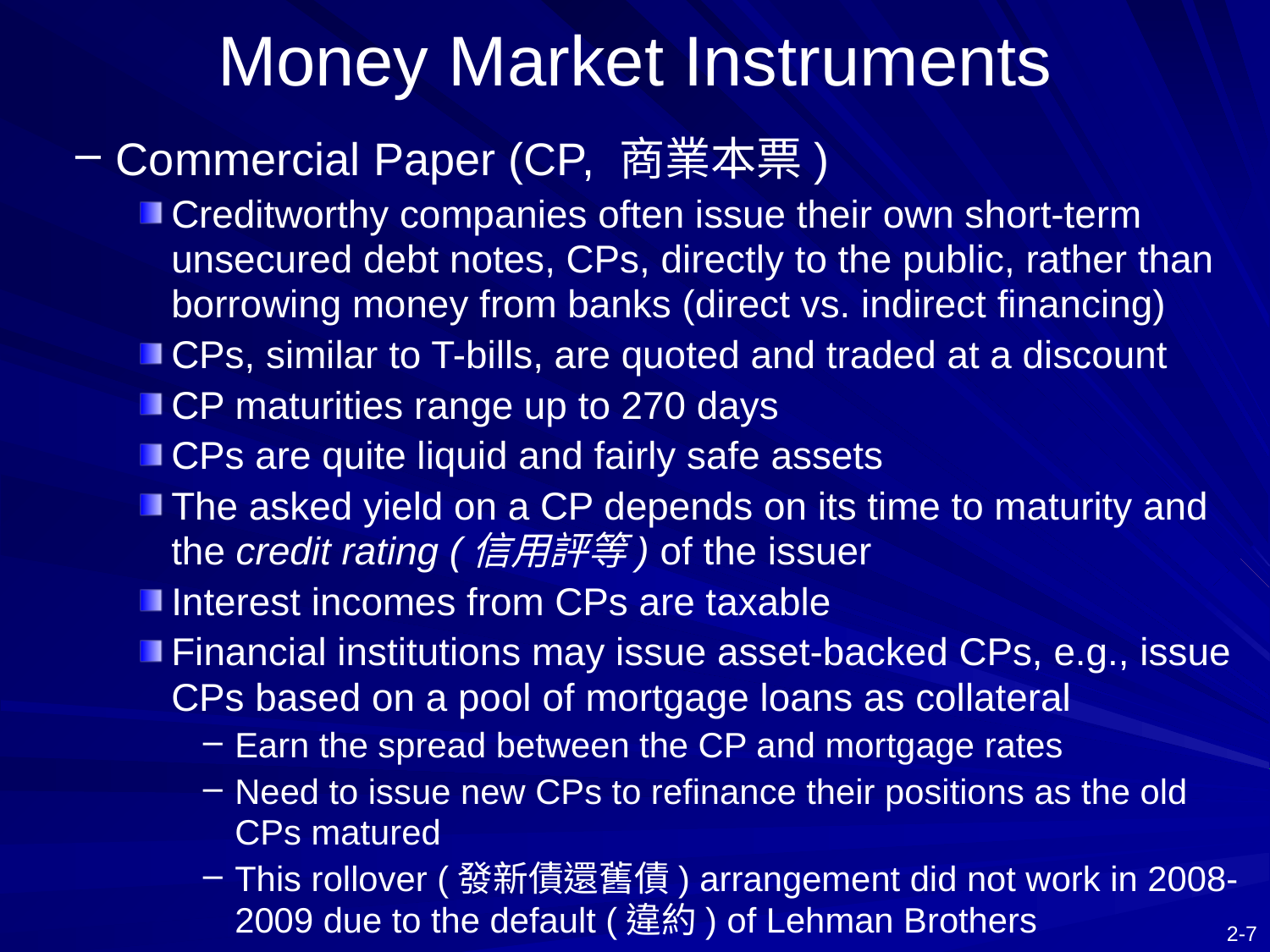

# Money Market Instruments
Commercial Paper (CP, 商業本票)
Creditworthy companies often issue their own short-term unsecured debt notes, CPs, directly to the public, rather than borrowing money from banks (direct vs. indirect financing)
CPs, similar to T-bills, are quoted and traded at a discount
CP maturities range up to 270 days
CPs are quite liquid and fairly safe assets
The asked yield on a CP depends on its time to maturity and the credit rating (信用評等) of the issuer
Interest incomes from CPs are taxable
Financial institutions may issue asset-backed CPs, e.g., issue CPs based on a pool of mortgage loans as collateral
Earn the spread between the CP and mortgage rates
Need to issue new CPs to refinance their positions as the old CPs matured
This rollover (發新債還舊債) arrangement did not work in 2008-2009 due to the default (違約) of Lehman Brothers